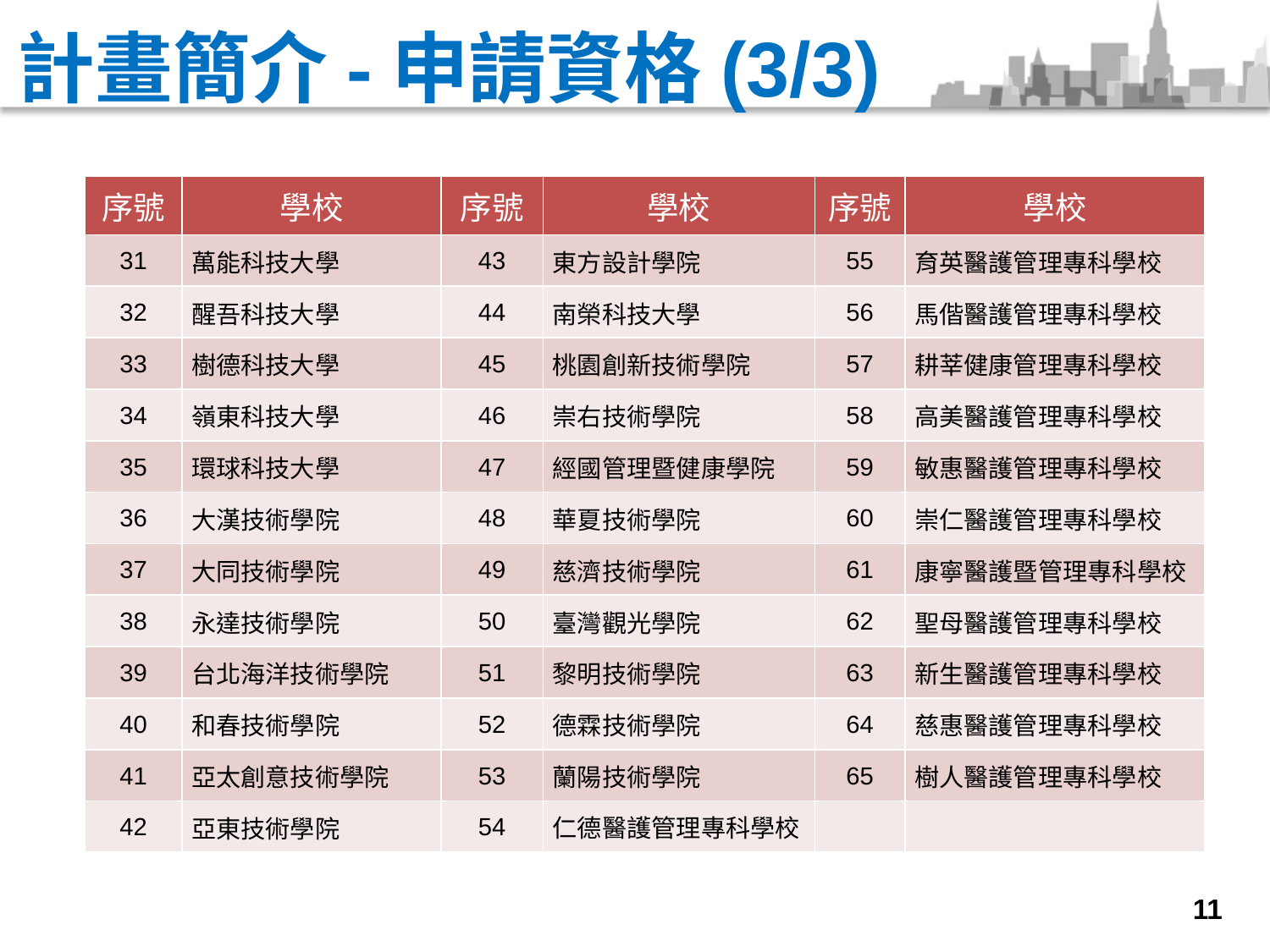

# 計畫簡介-申請資格(3/3)
| 序號 | 學校 | 序號 | 學校 | 序號 | 學校 |
| --- | --- | --- | --- | --- | --- |
| 31 | 萬能科技大學 | 43 | 東方設計學院 | 55 | 育英醫護管理專科學校 |
| 32 | 醒吾科技大學 | 44 | 南榮科技大學 | 56 | 馬偕醫護管理專科學校 |
| 33 | 樹德科技大學 | 45 | 桃園創新技術學院 | 57 | 耕莘健康管理專科學校 |
| 34 | 嶺東科技大學 | 46 | 崇右技術學院 | 58 | 高美醫護管理專科學校 |
| 35 | 環球科技大學 | 47 | 經國管理暨健康學院 | 59 | 敏惠醫護管理專科學校 |
| 36 | 大漢技術學院 | 48 | 華夏技術學院 | 60 | 崇仁醫護管理專科學校 |
| 37 | 大同技術學院 | 49 | 慈濟技術學院 | 61 | 康寧醫護暨管理專科學校 |
| 38 | 永達技術學院 | 50 | 臺灣觀光學院 | 62 | 聖母醫護管理專科學校 |
| 39 | 台北海洋技術學院 | 51 | 黎明技術學院 | 63 | 新生醫護管理專科學校 |
| 40 | 和春技術學院 | 52 | 德霖技術學院 | 64 | 慈惠醫護管理專科學校 |
| 41 | 亞太創意技術學院 | 53 | 蘭陽技術學院 | 65 | 樹人醫護管理專科學校 |
| 42 | 亞東技術學院 | 54 | 仁德醫護管理專科學校 |  |  |
11